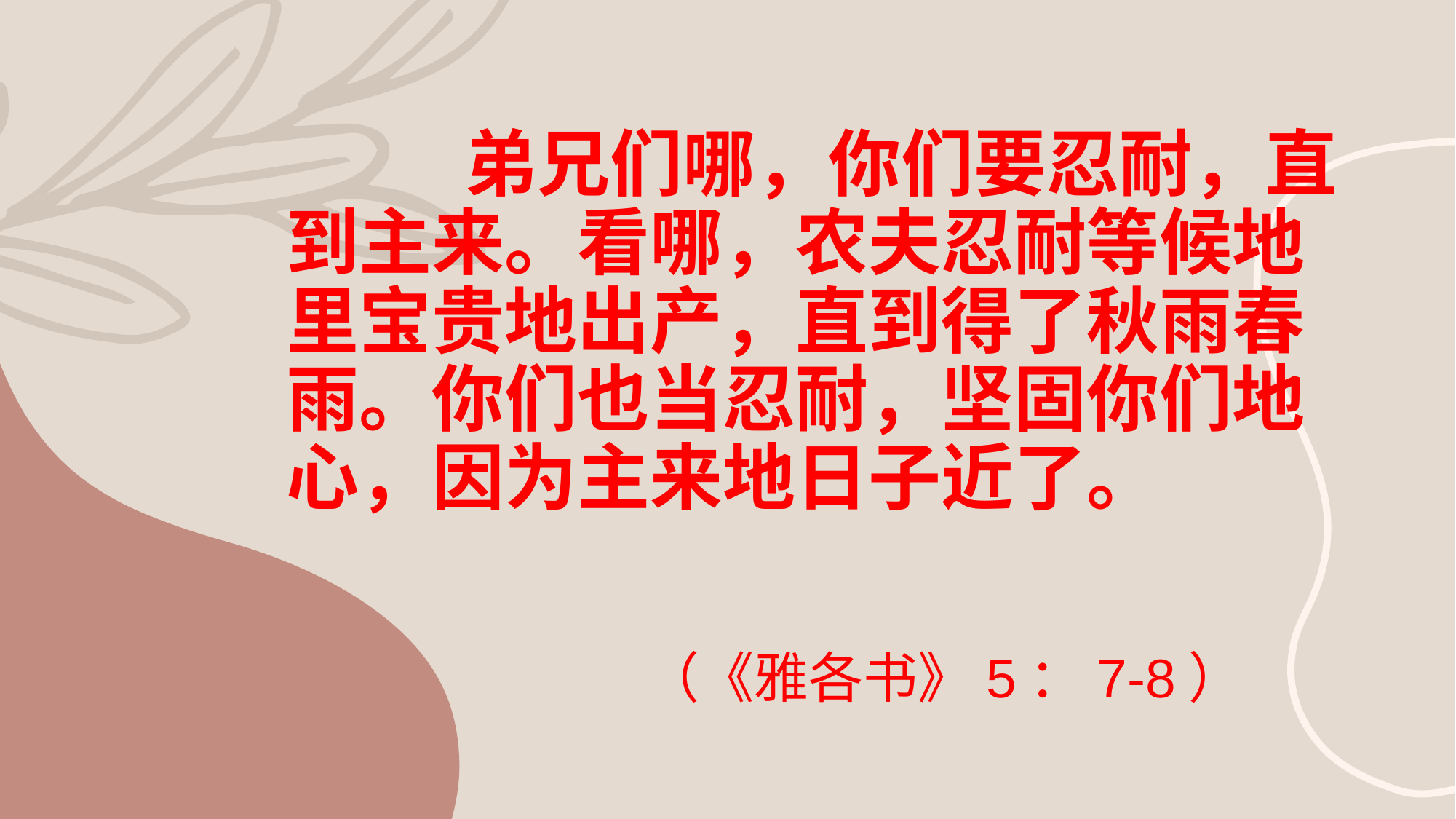

# 弟兄们哪，你们要忍耐，直到主来。看哪，农夫忍耐等候地里宝贵地出产，直到得了秋雨春雨。你们也当忍耐，坚固你们地心，因为主来地日子近了。 （《雅各书》5：7-8）